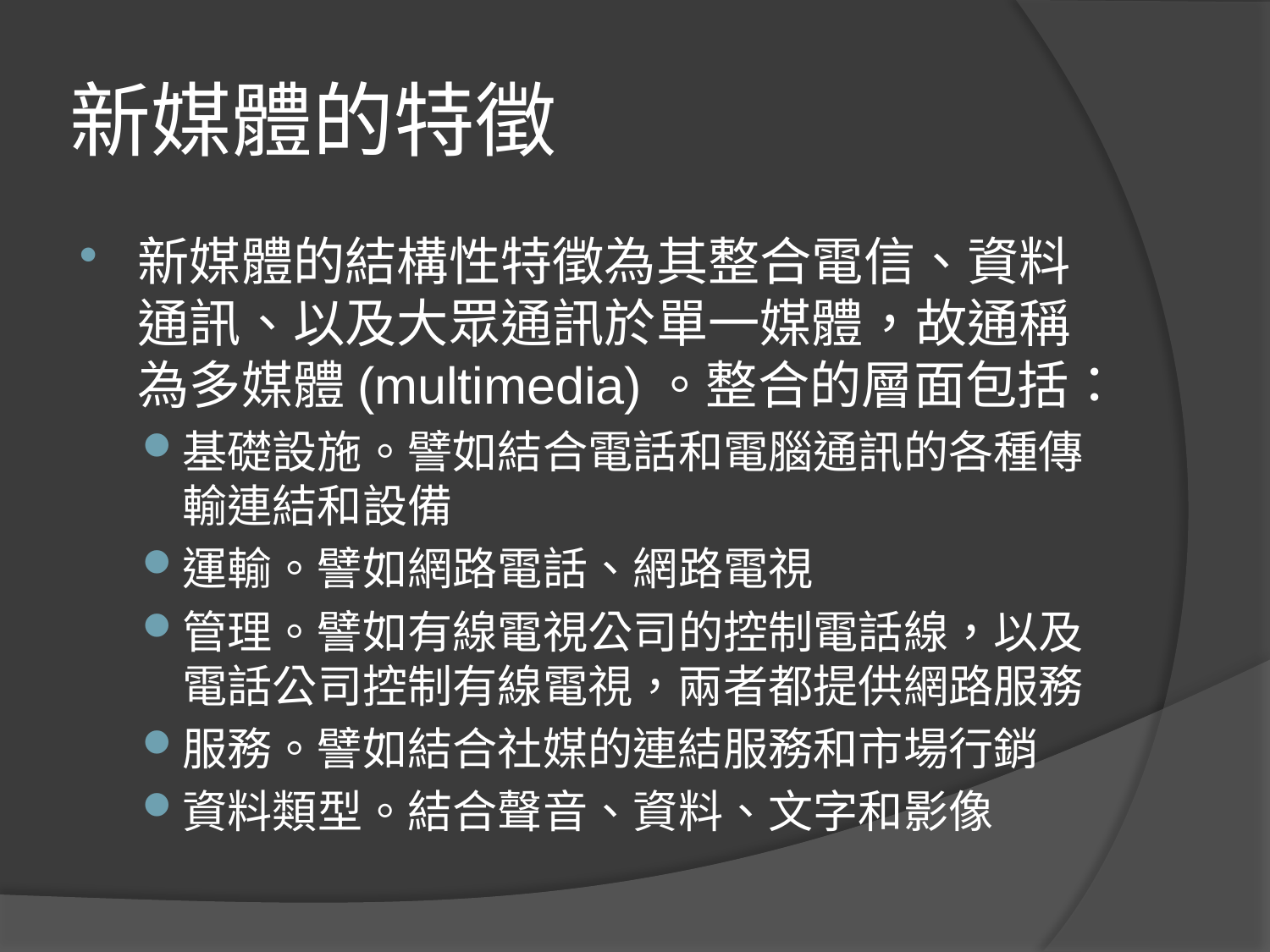

# 新媒體的特徵
新媒體的結構性特徵為其整合電信、資料通訊、以及大眾通訊於單一媒體，故通稱為多媒體(multimedia)。整合的層面包括：
基礎設施。譬如結合電話和電腦通訊的各種傳輸連結和設備
運輸。譬如網路電話、網路電視
管理。譬如有線電視公司的控制電話線，以及電話公司控制有線電視，兩者都提供網路服務
服務。譬如結合社媒的連結服務和市場行銷
資料類型。結合聲音、資料、文字和影像